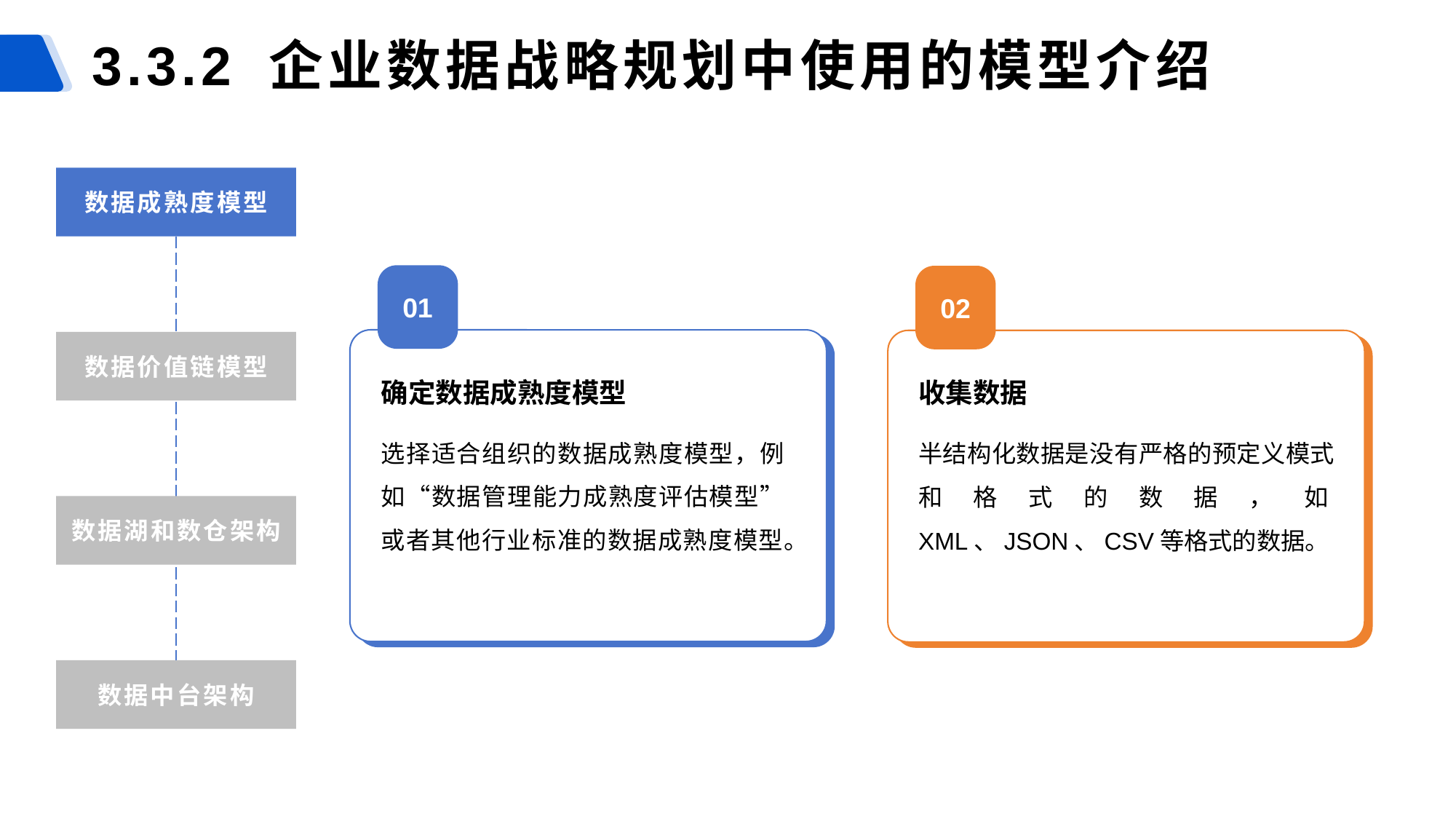

# 3.3.2 企业数据战略规划中使用的模型介绍
数据成熟度模型
01
02

数据价值链模型

确定数据成熟度模型
选择适合组织的数据成熟度模型，例如“数据管理能力成熟度评估模型”或者其他行业标准的数据成熟度模型。
收集数据
半结构化数据是没有严格的预定义模式和格式的数据，如XML、JSON、CSV等格式的数据。
数据湖和数仓架构
数据中台架构